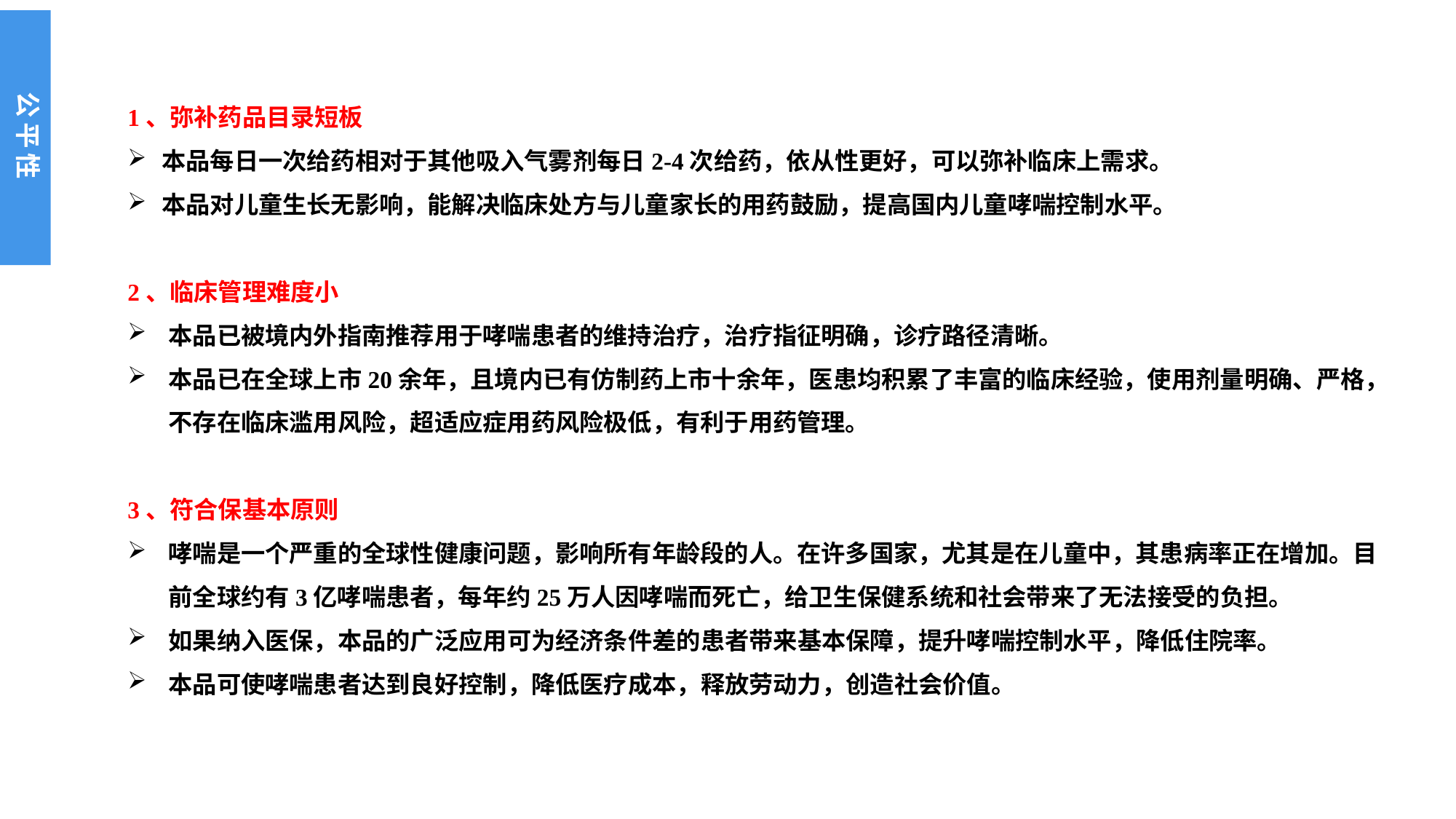

公平性
1、弥补药品目录短板
本品每日一次给药相对于其他吸入气雾剂每日2-4次给药，依从性更好，可以弥补临床上需求。
本品对儿童生长无影响，能解决临床处方与儿童家长的用药鼓励，提高国内儿童哮喘控制水平。

2、临床管理难度小
本品已被境内外指南推荐用于哮喘患者的维持治疗，治疗指征明确，诊疗路径清晰。
本品已在全球上市20余年，且境内已有仿制药上市十余年，医患均积累了丰富的临床经验，使用剂量明确、严格，不存在临床滥用风险，超适应症用药风险极低，有利于用药管理。

3、符合保基本原则
哮喘是一个严重的全球性健康问题，影响所有年龄段的人。在许多国家，尤其是在儿童中，其患病率正在增加。目前全球约有3亿哮喘患者，每年约25万人因哮喘而死亡，给卫生保健系统和社会带来了无法接受的负担。
如果纳入医保，本品的广泛应用可为经济条件差的患者带来基本保障，提升哮喘控制水平，降低住院率。
本品可使哮喘患者达到良好控制，降低医疗成本，释放劳动力，创造社会价值。